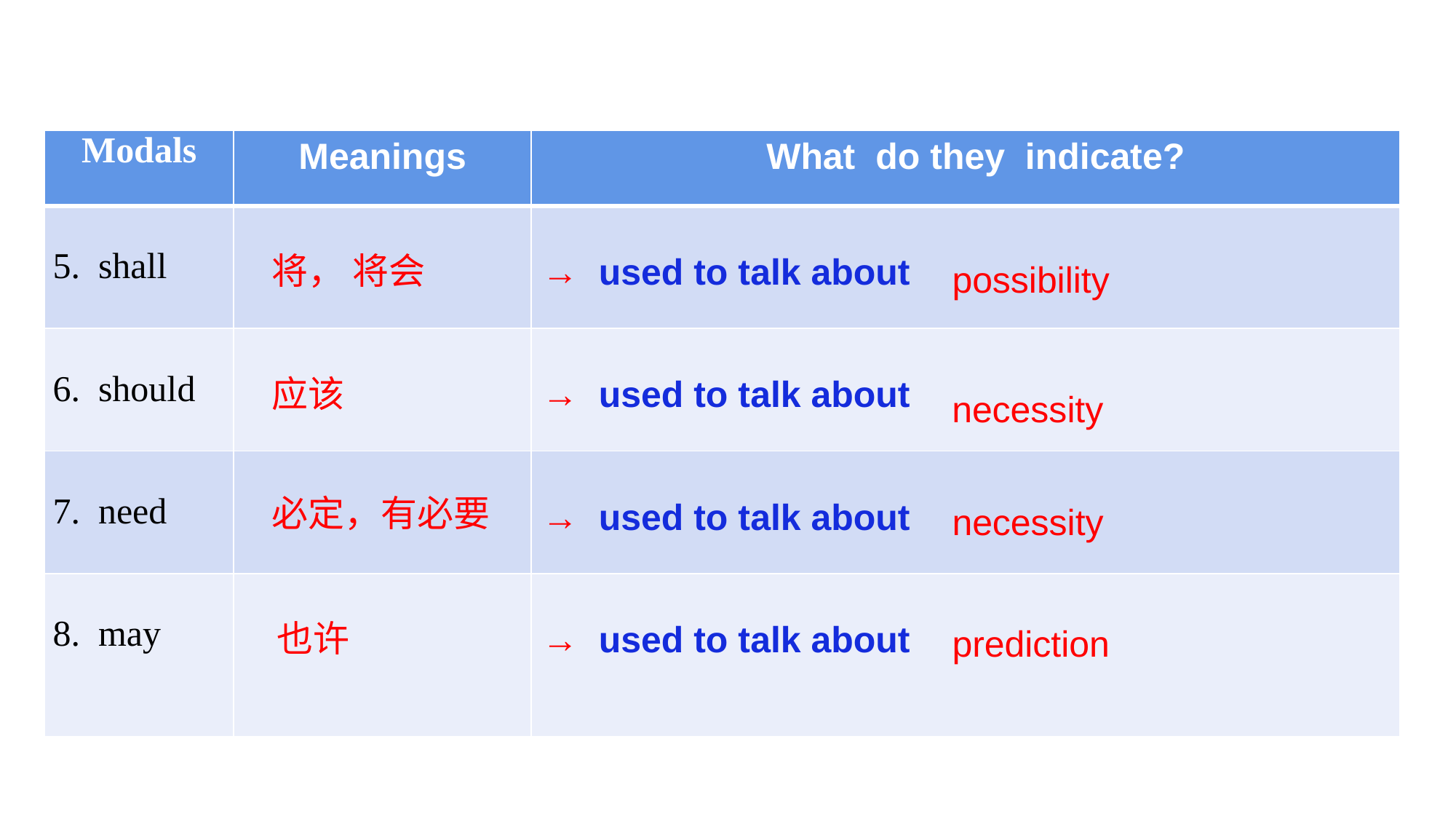

| Modals | Meanings | What do they indicate? |
| --- | --- | --- |
| 5. shall |  | → used to talk about |
| 6. should |  | → used to talk about |
| 7. need |  | → used to talk about |
| 8. may |  | → used to talk about |
将， 将会
possibility
应该
necessity
必定，有必要
necessity
也许
prediction